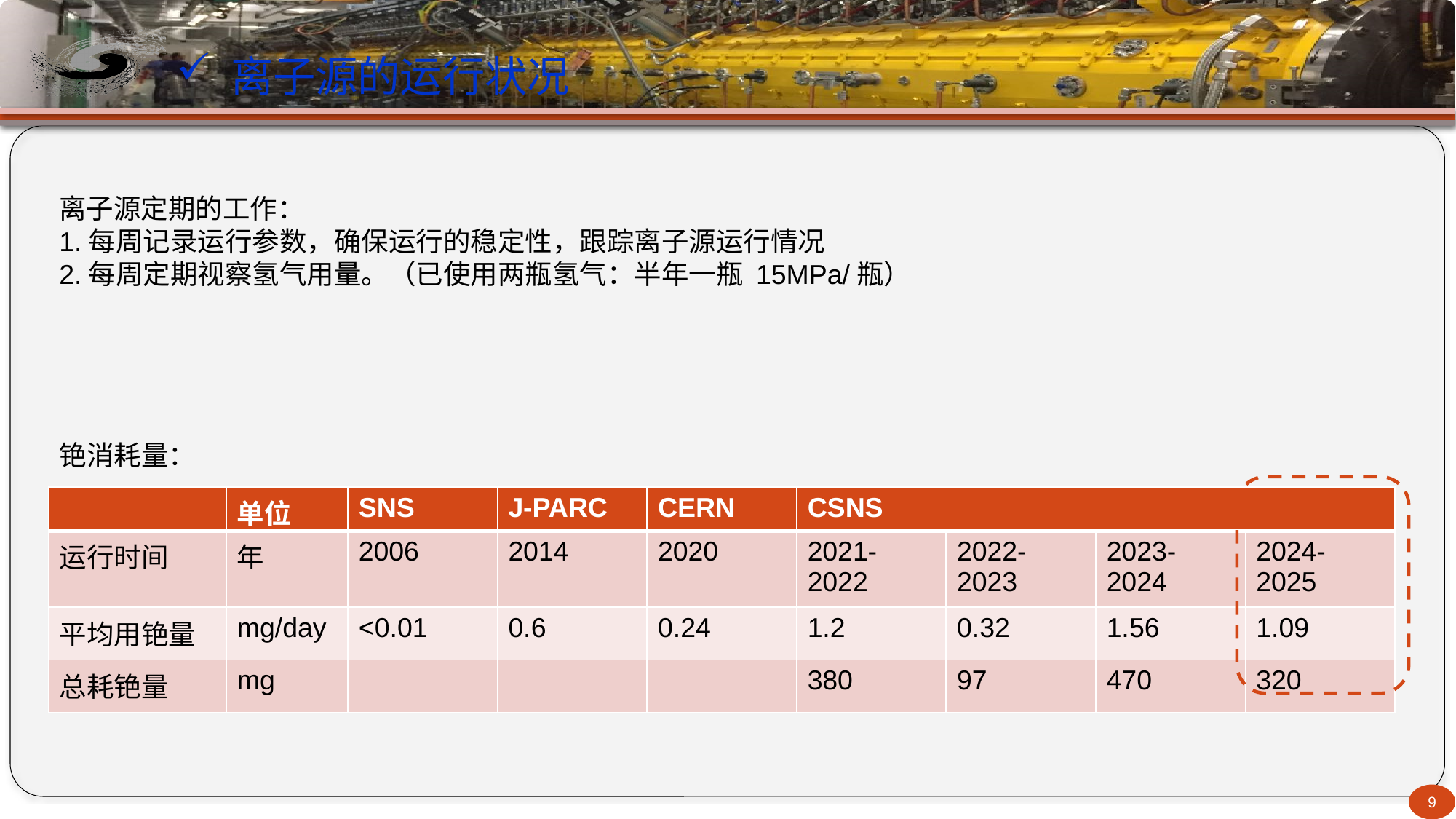

# 离子源的运行状况
离子源定期的工作：
1.每周记录运行参数，确保运行的稳定性，跟踪离子源运行情况
2.每周定期视察氢气用量。（已使用两瓶氢气：半年一瓶 15MPa/瓶）
铯消耗量：

|  | 单位 | SNS | J-PARC | CERN | CSNS |  |  |  |
| --- | --- | --- | --- | --- | --- | --- | --- | --- |
| 运行时间 | 年 | 2006 | 2014 | 2020 | 2021-2022 | 2022-2023 | 2023-2024 | 2024-2025 |
| 平均用铯量 | mg/day | <0.01 | 0.6 | 0.24 | 1.2 | 0.32 | 1.56 | 1.09 |
| 总耗铯量 | mg |  |  |  | 380 | 97 | 470 | 320 |
9